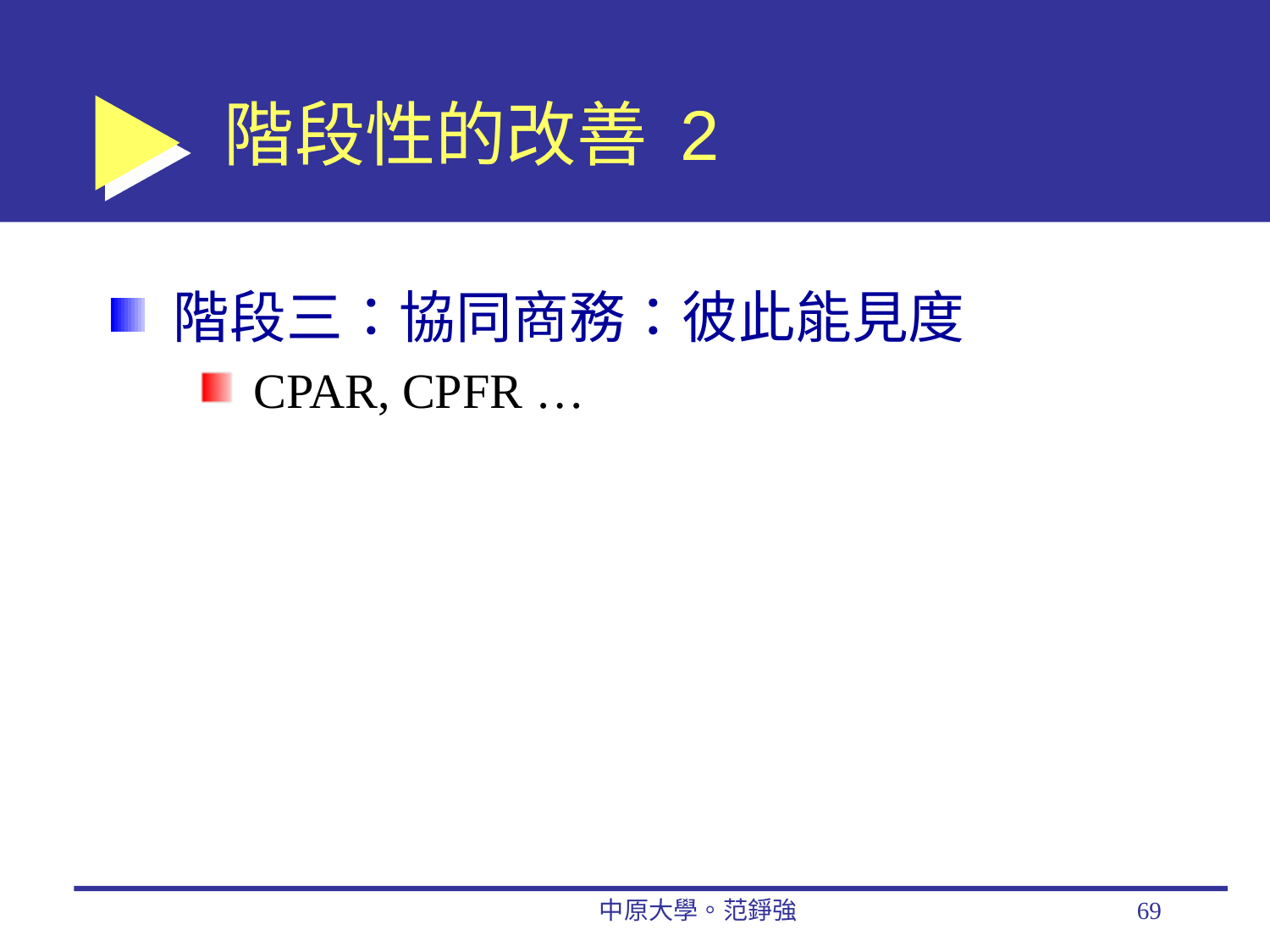

# 階段性的改善 2
階段三：協同商務：彼此能見度
CPAR, CPFR …

中原大學。范錚強
69